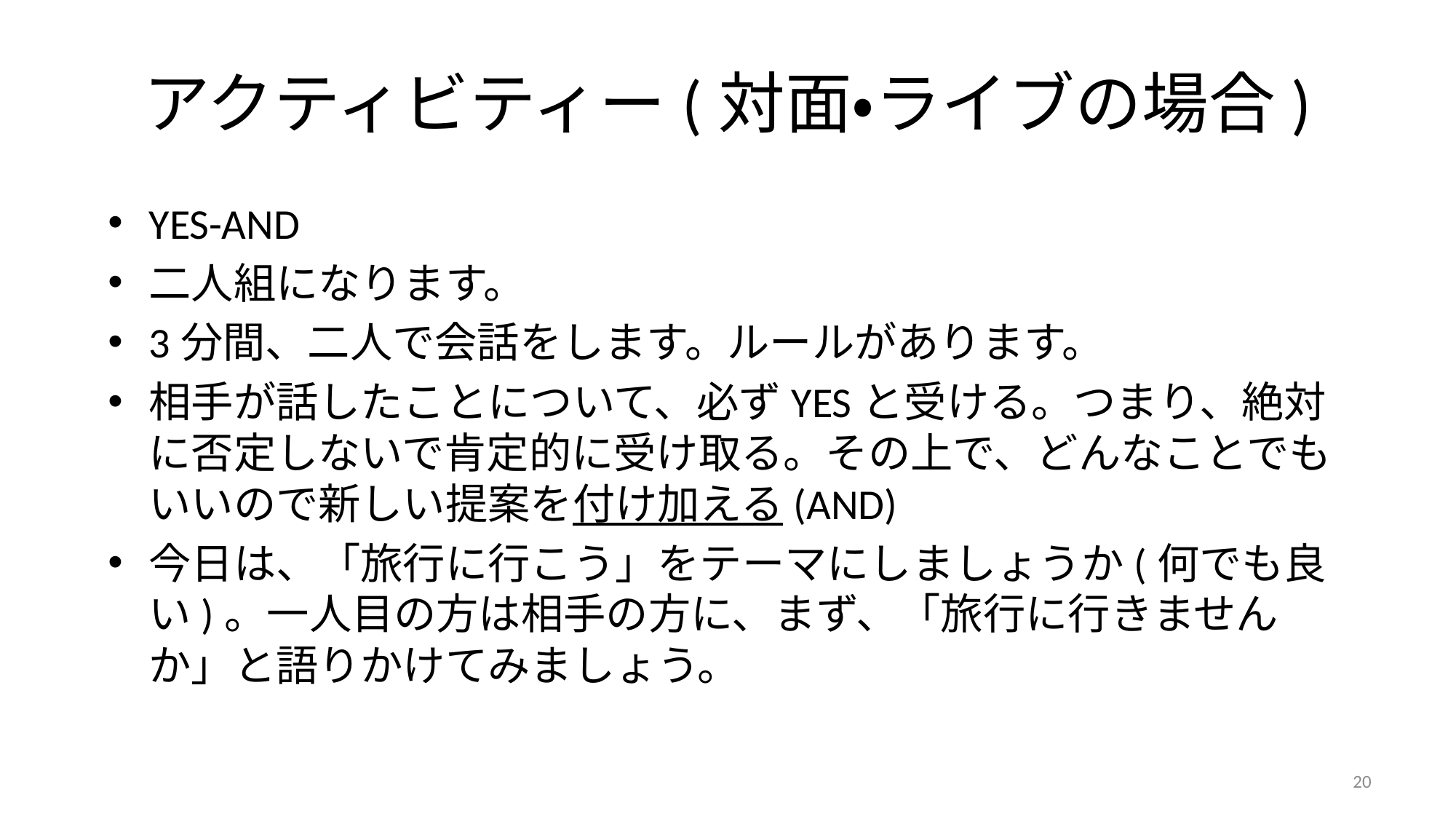

# アクティビティー(対面・ライブの場合)
YES-AND
二人組になります。
3分間、二人で会話をします。ルールがあります。
相手が話したことについて、必ずYESと受ける。つまり、絶対に否定しないで肯定的に受け取る。その上で、どんなことでもいいので新しい提案を付け加える(AND)
今日は、「旅行に行こう」をテーマにしましょうか(何でも良い)。一人目の方は相手の方に、まず、「旅行に行きませんか」と語りかけてみましょう。

20